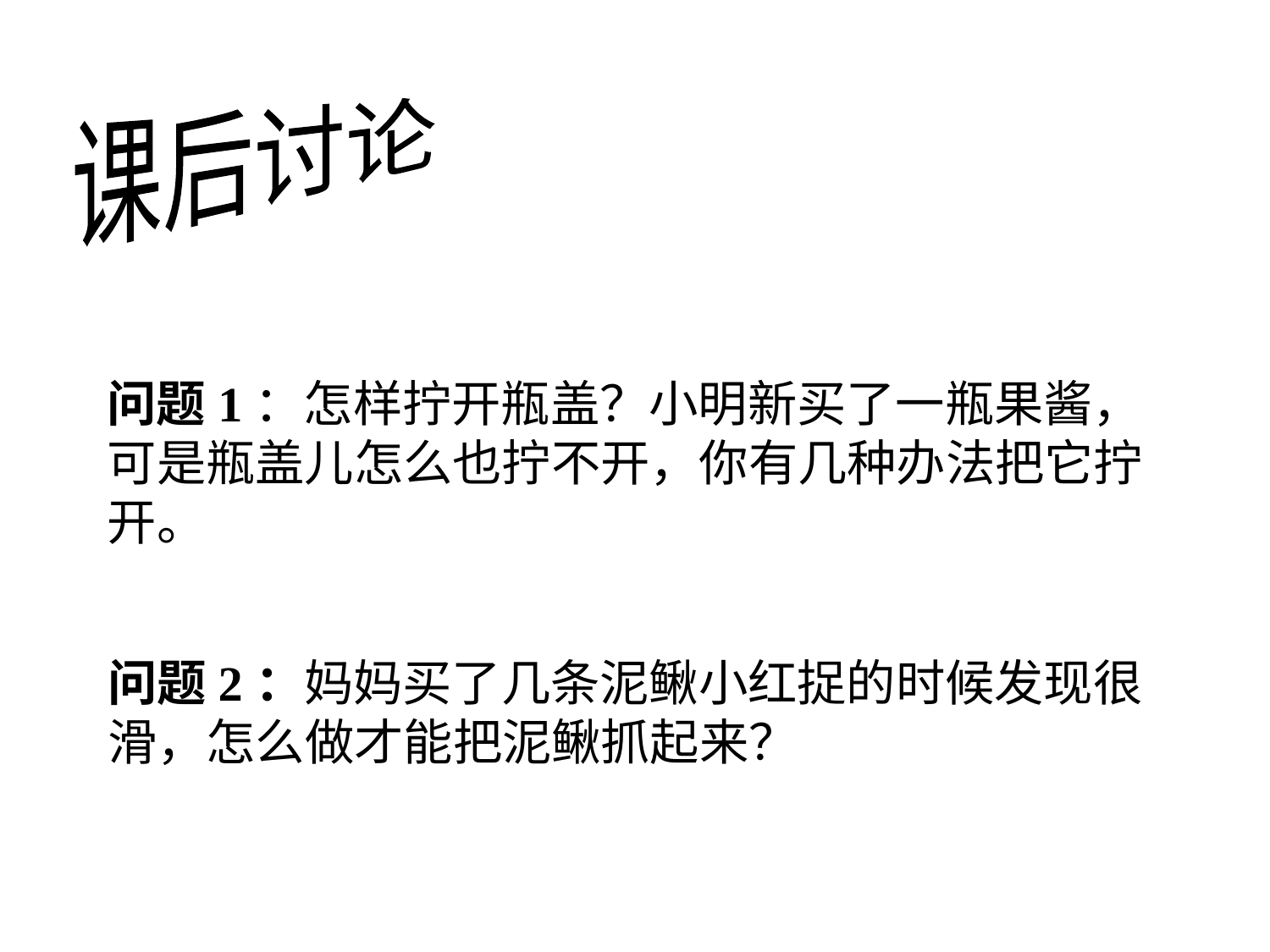

课后讨论
问题1：怎样拧开瓶盖？小明新买了一瓶果酱，可是瓶盖儿怎么也拧不开，你有几种办法把它拧开。

问题2：妈妈买了几条泥鳅小红捉的时候发现很滑，怎么做才能把泥鳅抓起来？